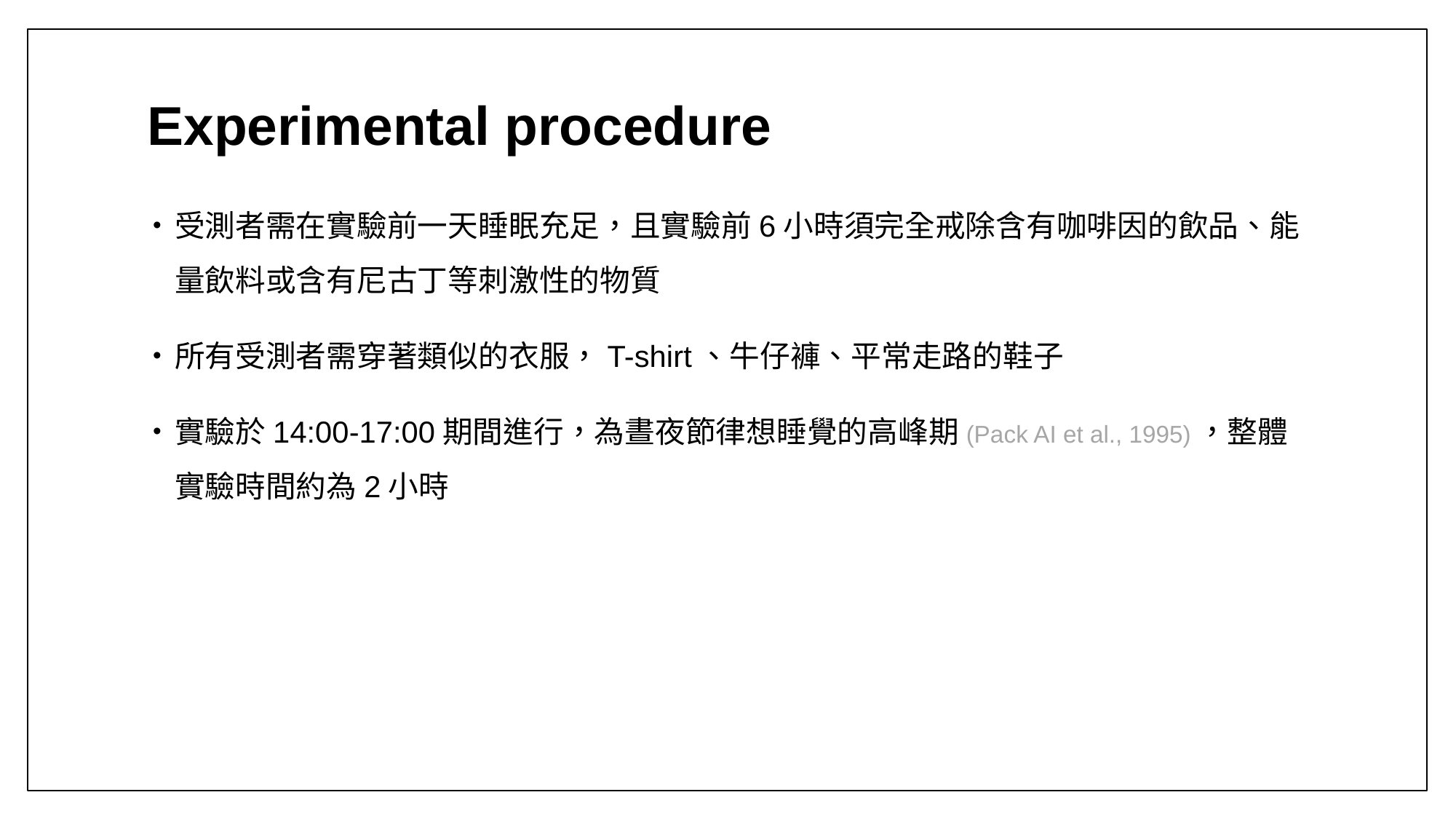

# Experimental procedure
受測者需在實驗前一天睡眠充足，且實驗前6小時須完全戒除含有咖啡因的飲品、能量飲料或含有尼古丁等刺激性的物質
所有受測者需穿著類似的衣服，T-shirt、牛仔褲、平常走路的鞋子
實驗於14:00-17:00期間進行，為晝夜節律想睡覺的高峰期(Pack AI et al., 1995)，整體實驗時間約為2小時